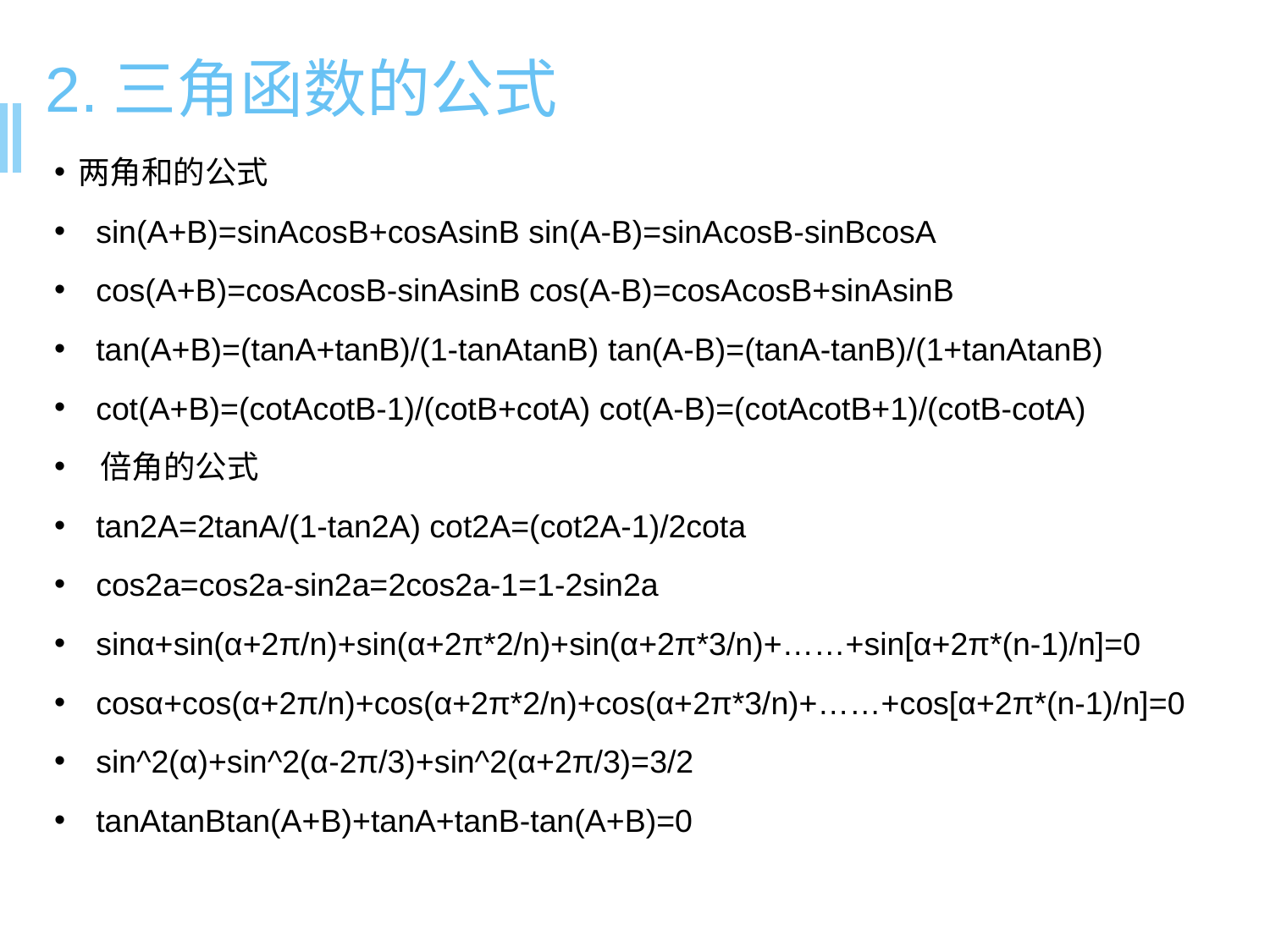

# 2.三角函数的公式
两角和的公式
  sin(A+B)=sinAcosB+cosAsinB sin(A-B)=sinAcosB-sinBcosA
  cos(A+B)=cosAcosB-sinAsinB cos(A-B)=cosAcosB+sinAsinB
  tan(A+B)=(tanA+tanB)/(1-tanAtanB) tan(A-B)=(tanA-tanB)/(1+tanAtanB)
  cot(A+B)=(cotAcotB-1)/(cotB+cotA) cot(A-B)=(cotAcotB+1)/(cotB-cotA)
  倍角的公式
  tan2A=2tanA/(1-tan2A) cot2A=(cot2A-1)/2cota
  cos2a=cos2a-sin2a=2cos2a-1=1-2sin2a
  sinα+sin(α+2π/n)+sin(α+2π*2/n)+sin(α+2π*3/n)+……+sin[α+2π*(n-1)/n]=0
  cosα+cos(α+2π/n)+cos(α+2π*2/n)+cos(α+2π*3/n)+……+cos[α+2π*(n-1)/n]=0
  sin^2(α)+sin^2(α-2π/3)+sin^2(α+2π/3)=3/2
  tanAtanBtan(A+B)+tanA+tanB-tan(A+B)=0